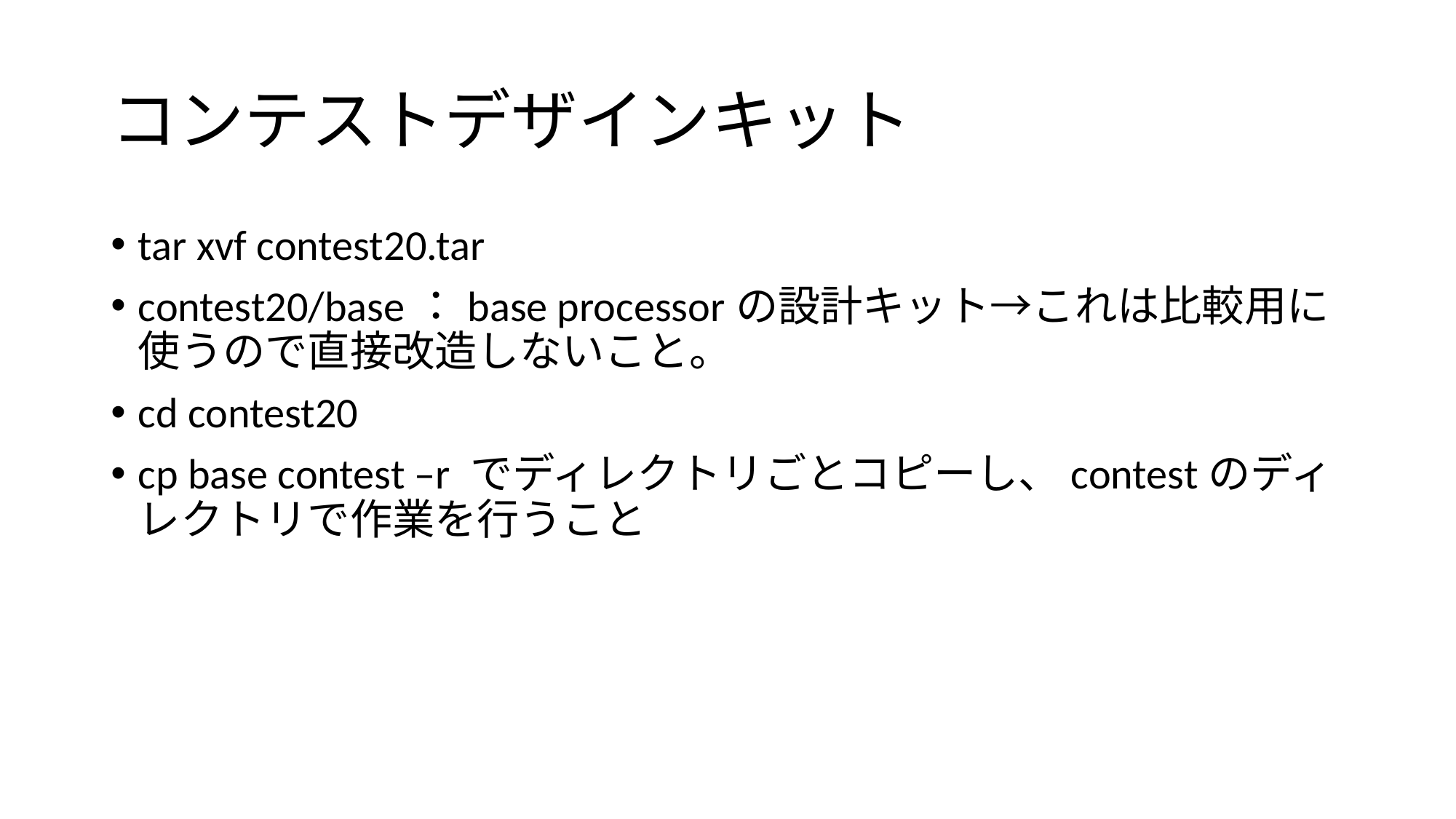

# コンテストデザインキット
tar xvf contest20.tar
contest20/base：base processorの設計キット→これは比較用に使うので直接改造しないこと。
cd contest20
cp base contest –r でディレクトリごとコピーし、contestのディレクトリで作業を行うこと